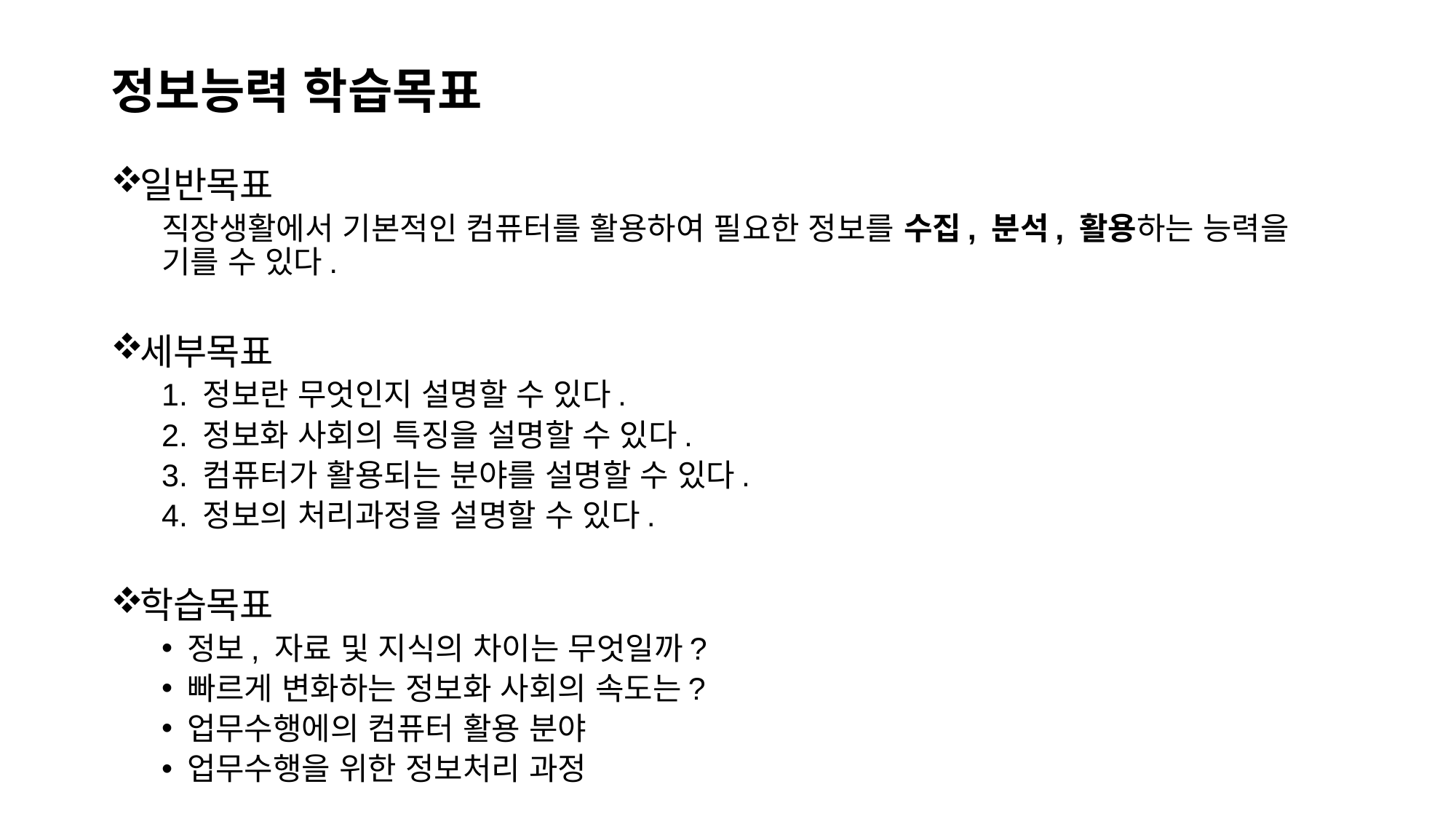

# 정보능력 학습목표
일반목표
직장생활에서 기본적인 컴퓨터를 활용하여 필요한 정보를 수집, 분석, 활용하는 능력을 기를 수 있다.

세부목표
1. 정보란 무엇인지 설명할 수 있다.
2. 정보화 사회의 특징을 설명할 수 있다.
3. 컴퓨터가 활용되는 분야를 설명할 수 있다.
4. 정보의 처리과정을 설명할 수 있다.

학습목표
정보, 자료 및 지식의 차이는 무엇일까?
빠르게 변화하는 정보화 사회의 속도는?
업무수행에의 컴퓨터 활용 분야
업무수행을 위한 정보처리 과정